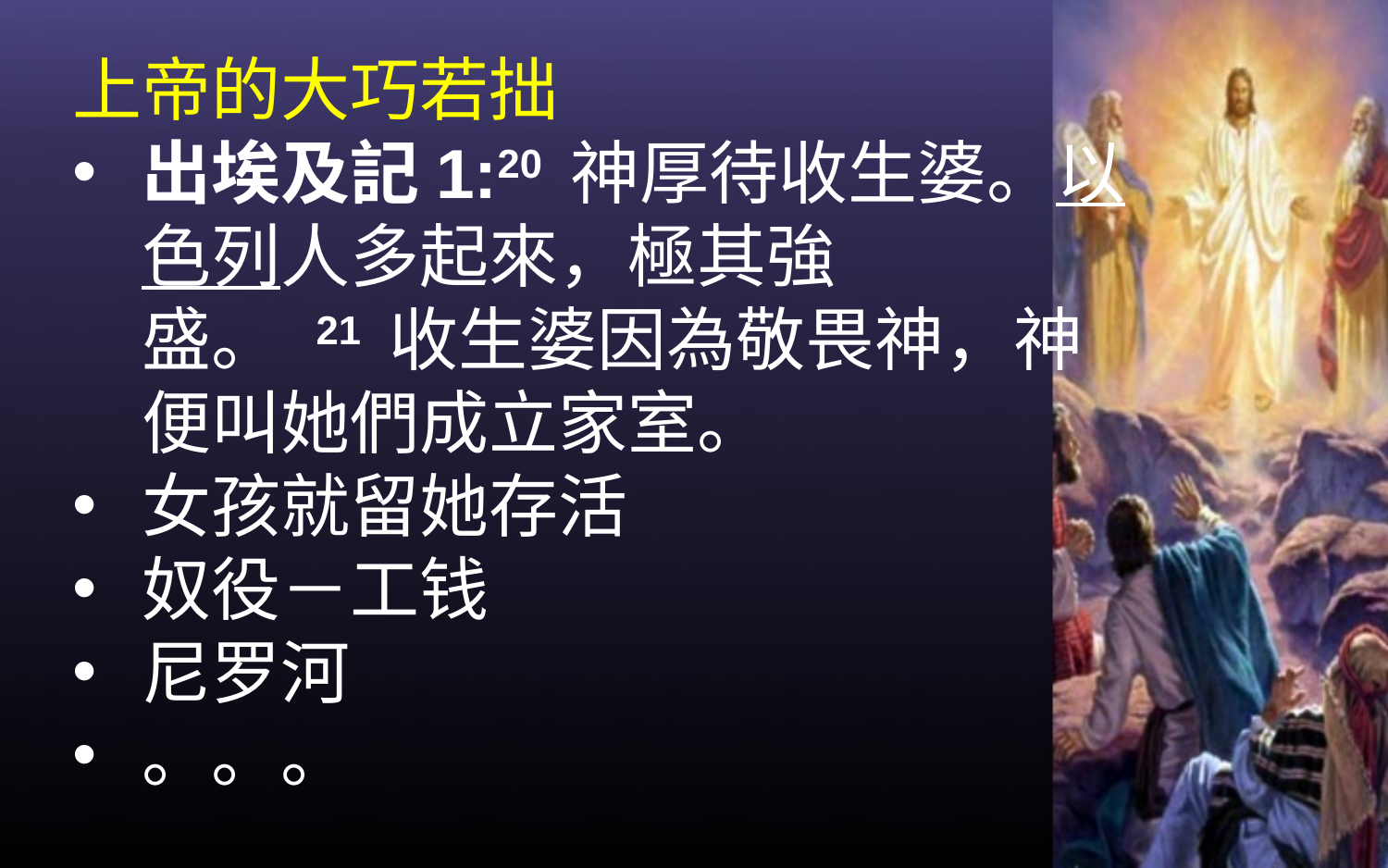

上帝的大巧若拙
出埃及記1:20 神厚待收生婆。以色列人多起來，極其強盛。 21 收生婆因為敬畏神，神便叫她們成立家室。
女孩就留她存活
奴役－工钱
尼罗河
。。。